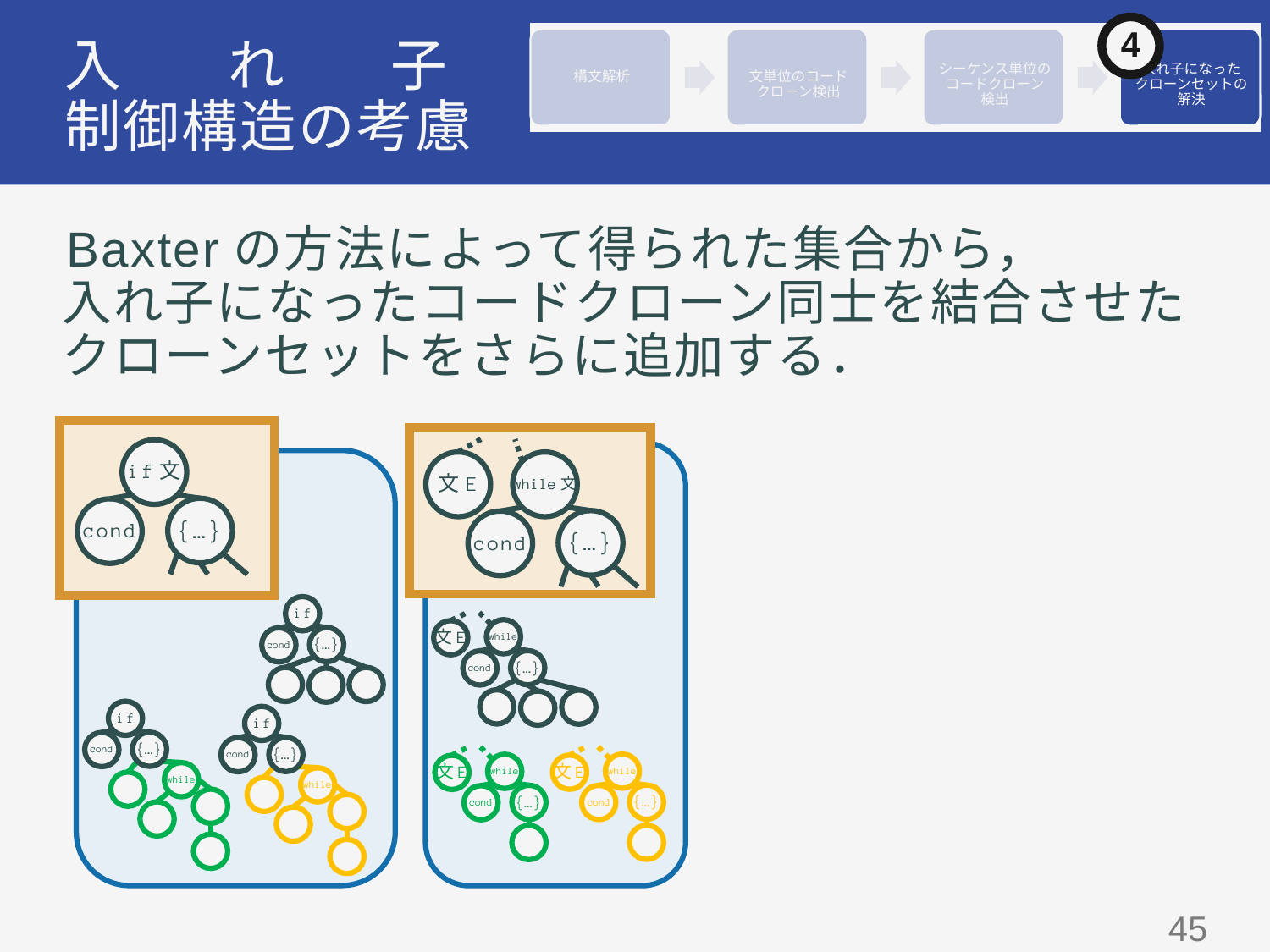

4
構文解析

文単位のコード
クローン検出

シーケンス単位の
コードクローン
検出

入れ子になった
クローンセットの
解決

# 入れ子になった 制御構造の考慮
Baxterの方法によって得られた集合から，
入れ子になったコードクローン同士を結合させた
クローンセットをさらに追加する．

if文
{…}
cond

while文
{…}
cond
文E

if
{…}
cond

while
{…}
cond

文E
if
{…}
cond
while

if
{…}
cond
while

while
{…}
cond

文E
while
{…}
cond

文E
45